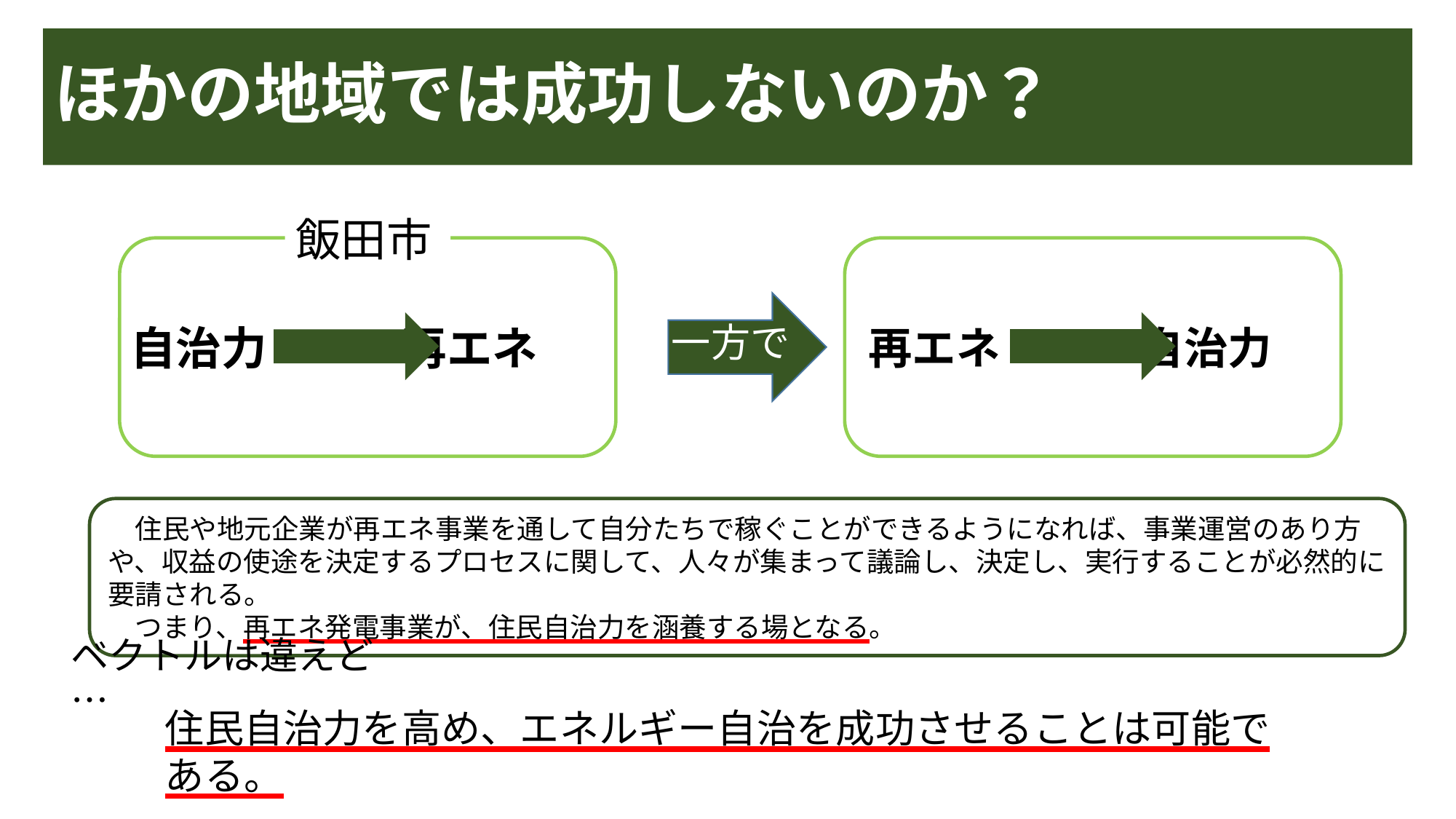

# ほかの地域では成功しないのか？
飯田市

一方で
自治力             再エネ
再エネ              自治力
　住民や地元企業が再エネ事業を通して自分たちで稼ぐことができるようになれば、事業運営のあり方や、収益の使途を決定するプロセスに関して、人々が集まって議論し、決定し、実行することが必然的に要請される。
　つまり、再エネ発電事業が、住民自治力を涵養する場となる。
ベクトルは違えど…
住民自治力を高め、エネルギー自治を成功させることは可能である。